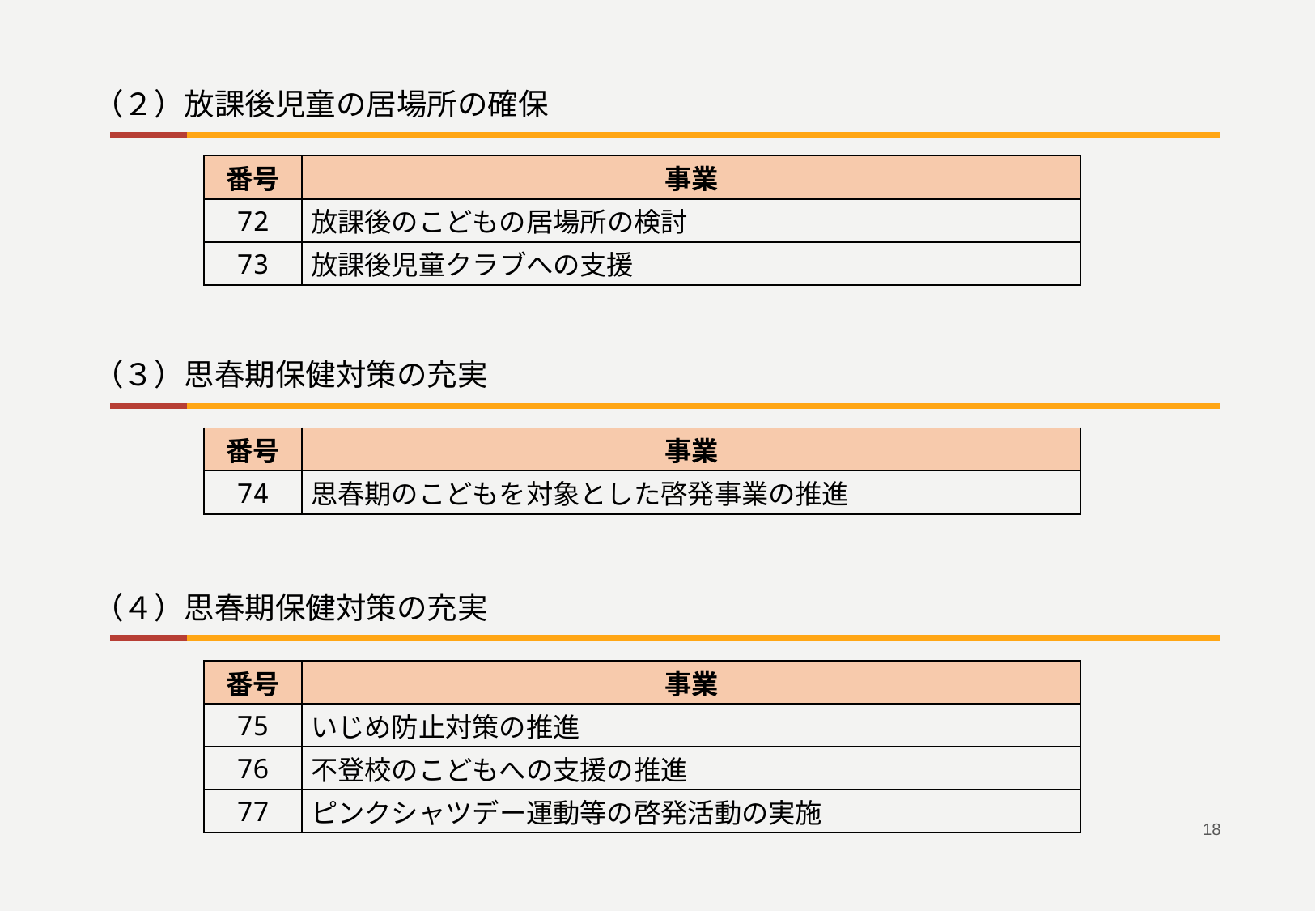

（２）放課後児童の居場所の確保
| 番号 | 事業 |
| --- | --- |
| 72 | 放課後のこどもの居場所の検討 |
| 73 | 放課後児童クラブへの支援 |
（３）思春期保健対策の充実
| 番号 | 事業 |
| --- | --- |
| 74 | 思春期のこどもを対象とした啓発事業の推進 |
（４）思春期保健対策の充実
| 番号 | 事業 |
| --- | --- |
| 75 | いじめ防止対策の推進 |
| 76 | 不登校のこどもへの支援の推進 |
| 77 | ピンクシャツデー運動等の啓発活動の実施 |
18